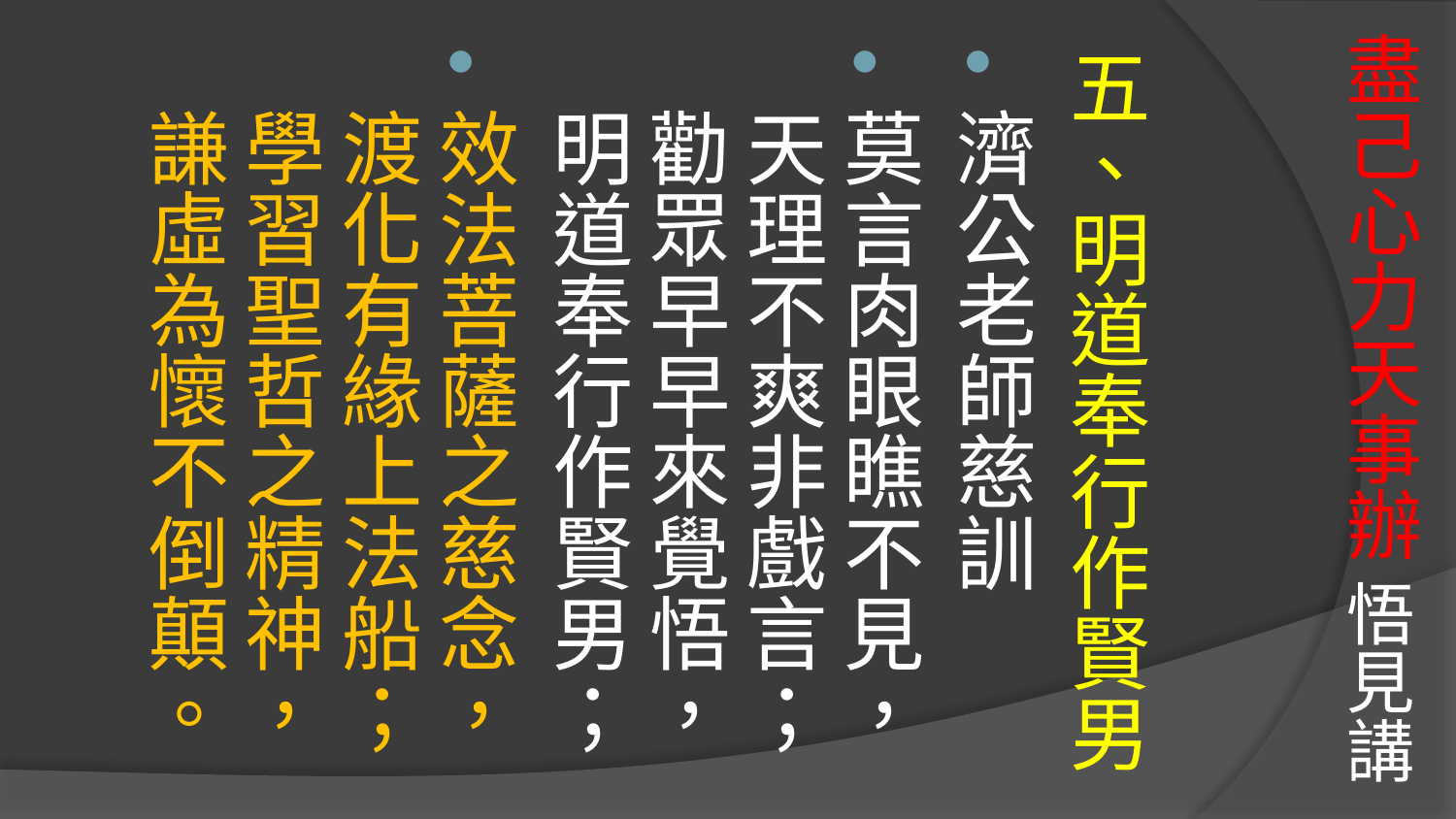

# 盡己心力天事辦 悟見講
五、明道奉行作賢男
濟公老師慈訓
莫言肉眼瞧不見，天理不爽非戲言；
勸眾早早來覺悟，明道奉行作賢男；
效法菩薩之慈念，渡化有緣上法船；
學習聖哲之精神，謙虛為懷不倒顛。